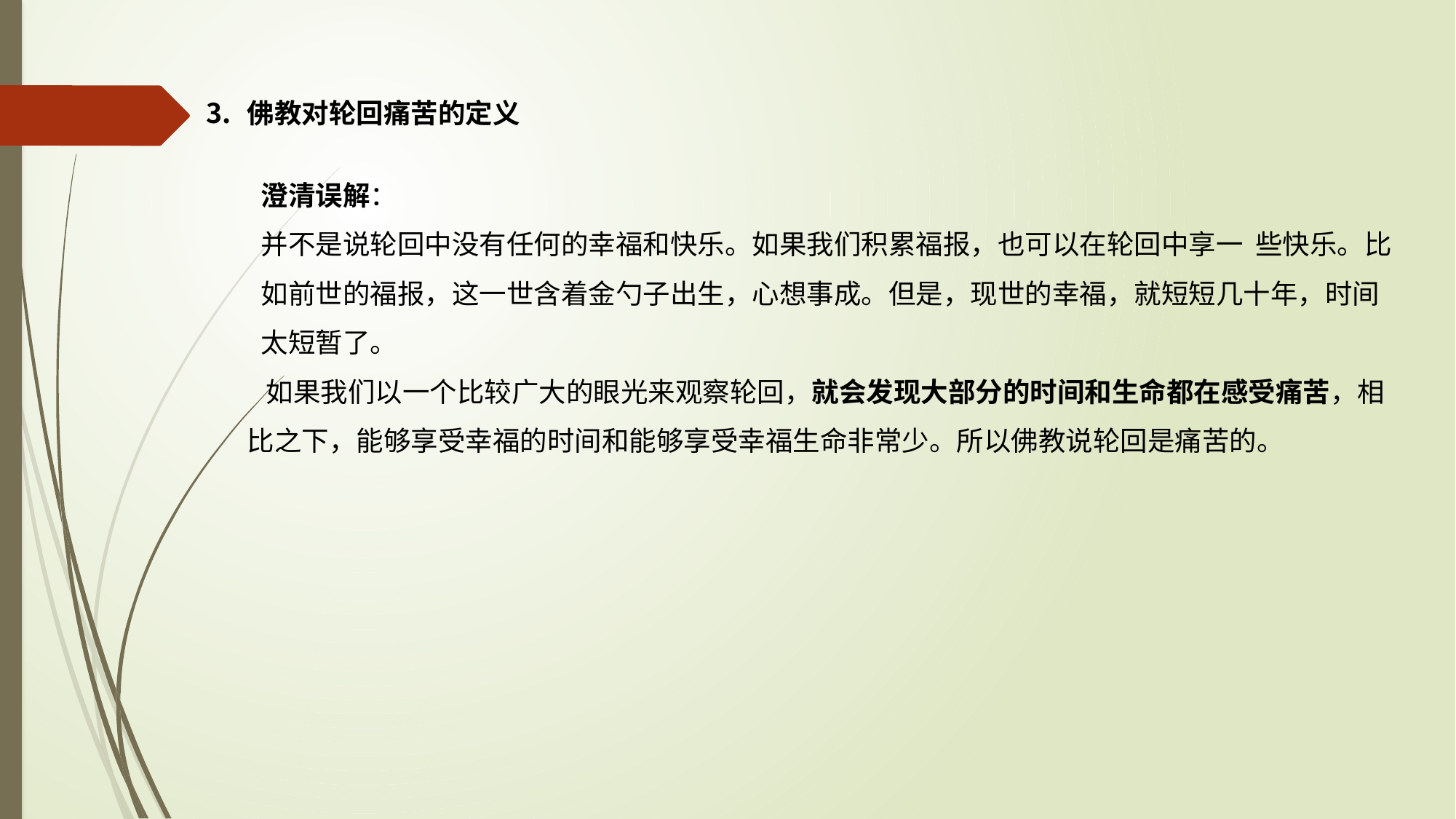

佛教对轮回痛苦的定义

澄清误解：
并不是说轮回中没有任何的幸福和快乐。如果我们积累福报，也可以在轮回中享一  些快乐。比如前世的福报，这一世含着金勺子出生，心想事成。但是，现世的幸福，就短短几十年，时间太短暂了。
	  如果我们以一个比较广大的眼光来观察轮回，就会发现大部分的时间和生命都在感受痛苦，相比之下，能够享受幸福的时间和能够享受幸福生命非常少。所以佛教说轮回是痛苦的。